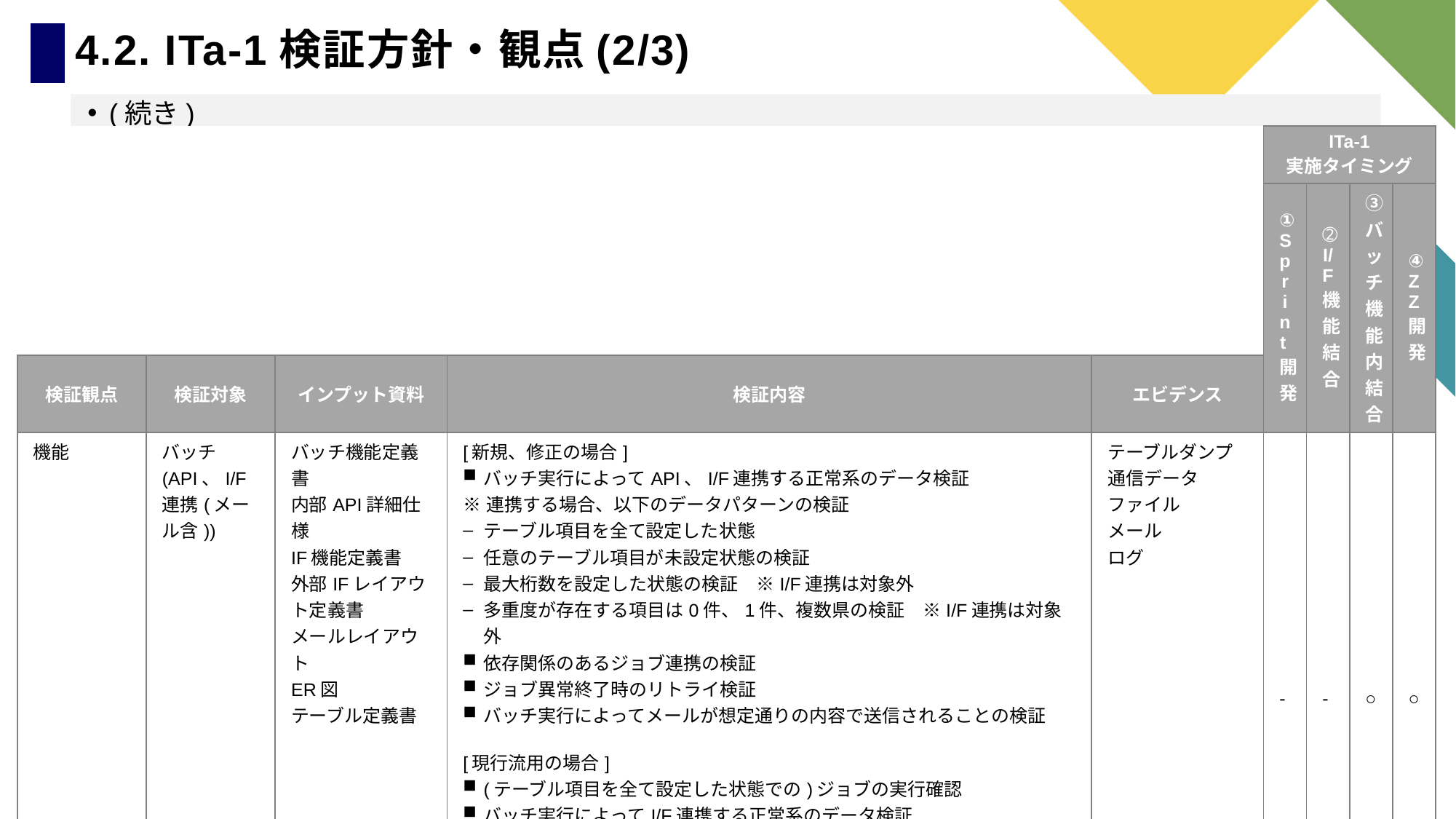

# 4.2. ITa-1検証方針・観点(2/3)
(続き)
|  |  |  |  |  | ITa-1 実施タイミング |  |  |  |
| --- | --- | --- | --- | --- | --- | --- | --- | --- |
|  |  |  |  |  | ①Sprint開発 | ➁I/F機能結合 | ③バッチ機能内結合 | ④ZZ開発 |
| 検証観点 | 検証対象 | インプット資料 | 検証内容 | エビデンス |  |  |  |  |
| 機能 | バッチ(API、I/F連携(メール含)) | バッチ機能定義書 内部API詳細仕様 IF機能定義書 外部IFレイアウト定義書 メールレイアウト ER図 テーブル定義書 | [新規、修正の場合] バッチ実行によってAPI、I/F連携する正常系のデータ検証 ※連携する場合、以下のデータパターンの検証 テーブル項目を全て設定した状態 任意のテーブル項目が未設定状態の検証 最大桁数を設定した状態の検証　※I/F連携は対象外 多重度が存在する項目は0件、1件、複数県の検証　※I/F連携は対象外 依存関係のあるジョブ連携の検証 ジョブ異常終了時のリトライ検証 バッチ実行によってメールが想定通りの内容で送信されることの検証 [現行流用の場合] (テーブル項目を全て設定した状態での)ジョブの実行確認 バッチ実行によってI/F連携する正常系のデータ検証 テーブル項目を全て設定した状態 任意のテーブル項目が未設定状態の検証 依存関係のあるジョブ連携の検証 ジョブ異常終了時のリトライ検証 バッチ実行によってメールが想定通りの内容で送信されることの検証 | テーブルダンプ 通信データ ファイル メール ログ | ‐ | ‐ | ○ | ○ |